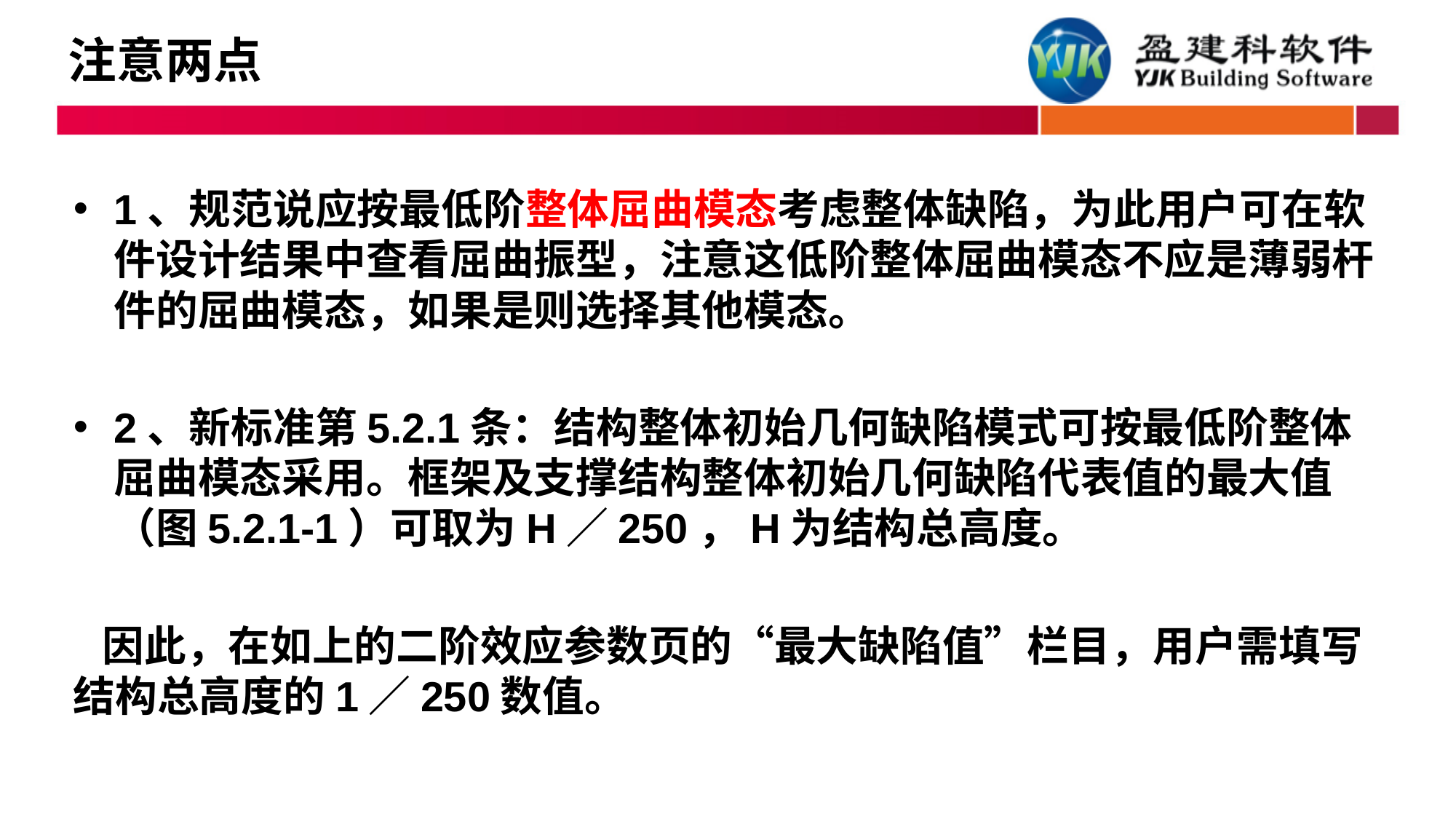

# 注意两点
1、规范说应按最低阶整体屈曲模态考虑整体缺陷，为此用户可在软件设计结果中查看屈曲振型，注意这低阶整体屈曲模态不应是薄弱杆件的屈曲模态，如果是则选择其他模态。

2、新标准第5.2.1条：结构整体初始几何缺陷模式可按最低阶整体屈曲模态采用。框架及支撑结构整体初始几何缺陷代表值的最大值（图5.2.1-1）可取为H／250，H为结构总高度。

  因此，在如上的二阶效应参数页的“最大缺陷值”栏目，用户需填写结构总高度的1／250数值。